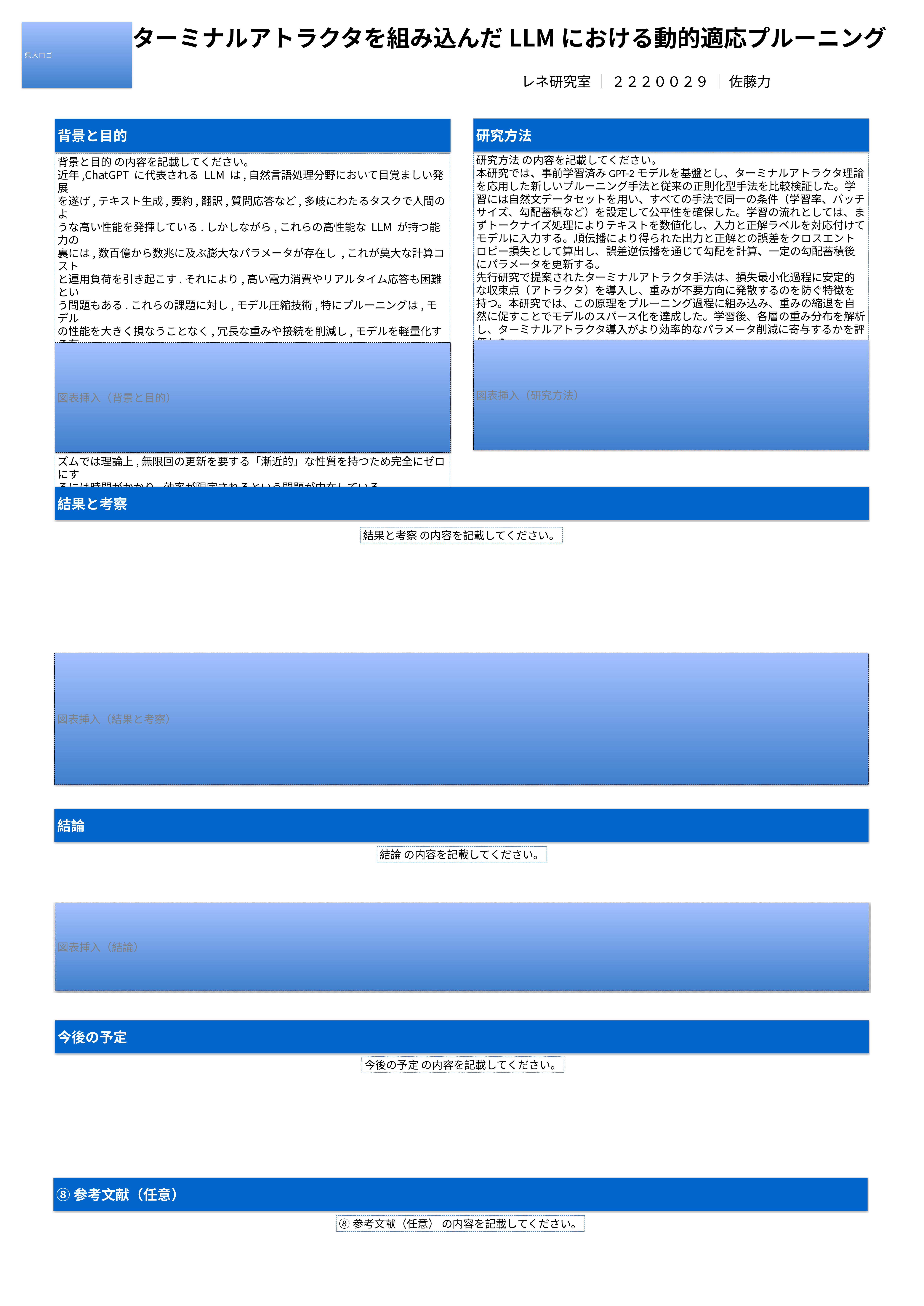

県大ロゴ
ターミナルアトラクタを組み込んだLLMにおける動的適応プルーニング
レネ研究室 ｜ ２２２００２９ ｜ 佐藤力
研究方法
背景と目的
研究方法 の内容を記載してください。
本研究では、事前学習済みGPT-2モデルを基盤とし、ターミナルアトラクタ理論を応用した新しいプルーニング手法と従来の正則化型手法を比較検証した。学習には自然文データセットを用い、すべての手法で同一の条件（学習率、バッチサイズ、勾配蓄積など）を設定して公平性を確保した。学習の流れとしては、まずトークナイズ処理によりテキストを数値化し、入力と正解ラベルを対応付けてモデルに入力する。順伝播により得られた出力と正解との誤差をクロスエントロピー損失として算出し、誤差逆伝播を通じて勾配を計算、一定の勾配蓄積後にパラメータを更新する。
先行研究で提案されたターミナルアトラクタ手法は、損失最小化過程に安定的な収束点（アトラクタ）を導入し、重みが不要方向に発散するのを防ぐ特徴を持つ。本研究では、この原理をプルーニング過程に組み込み、重みの縮退を自然に促すことでモデルのスパース化を達成した。学習後、各層の重み分布を解析し、ターミナルアトラクタ導入がより効率的なパラメータ削減に寄与するかを評価した。

背景と目的 の内容を記載してください。
近年,ChatGPT に代表される LLM は,自然言語処理分野において目覚ましい発展
を遂げ,テキスト生成,要約,翻訳,質問応答など,多岐にわたるタスクで人間のよ
うな高い性能を発揮している.しかしながら,これらの高性能な LLM が持つ能力の
裏には,数百億から数兆に及ぶ膨大なパラメータが存在し ,これが莫大な計算コスト
と運用負荷を引き起こす.それにより,高い電力消費やリアルタイム応答も困難とい
う問題もある.これらの課題に対し,モデル圧縮技術,特にプルーニングは,モデル
の性能を大きく損なうことなく,冗長な重みや接続を削減し,モデルを軽量化する有
効な手段として広く研究されている.しかし,既存のプルーニング手法には限界があ
る.多くは訓練後に静的に適用されるか,事前に決められたスケジュールで実行され
るため,学習中の LLM の動的な変化や,重みの重要度変動に柔軟に対応できない.加
えて,プルーニングで不要な重みをゼロに近づけるプロセスが,従来の学習アルゴリ
ズムでは理論上,無限回の更新を要する「漸近的」な性質を持つため完全にゼロにす
るには時間がかかり,効率が限定されるという問題が内在している.
図表挿入（研究方法）
図表挿入（背景と目的）
結果と考察
結果と考察 の内容を記載してください。
図表挿入（結果と考察）
結論
結論 の内容を記載してください。
図表挿入（結論）
今後の予定
今後の予定 の内容を記載してください。
⑧参考文献（任意）
⑧参考文献（任意） の内容を記載してください。